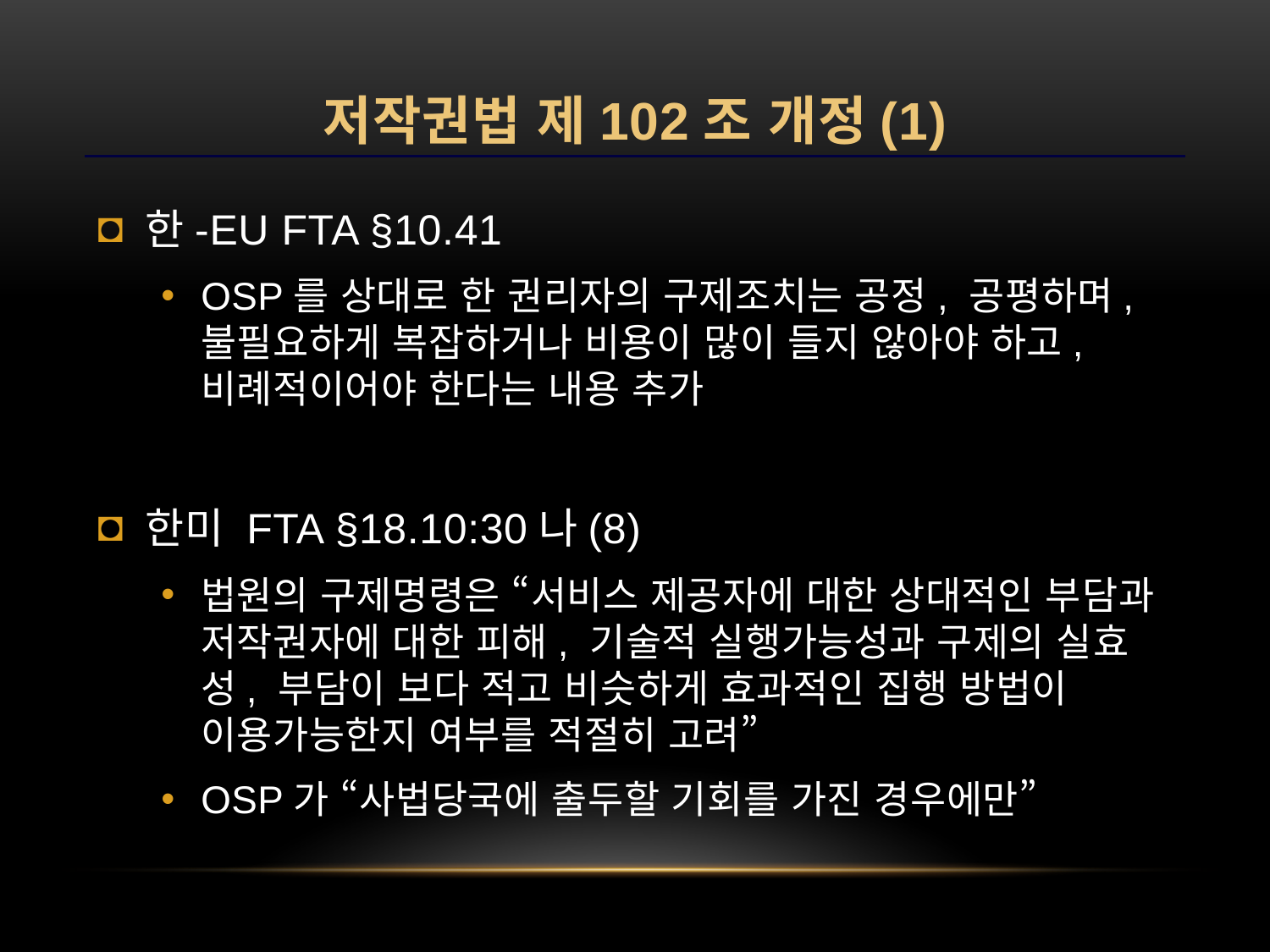

# 저작권법 제102조 개정(1)
한-EU FTA §10.41
OSP를 상대로 한 권리자의 구제조치는 공정, 공평하며, 불필요하게 복잡하거나 비용이 많이 들지 않아야 하고, 비례적이어야 한다는 내용 추가

한미 FTA §18.10:30나(8)
법원의 구제명령은 “서비스 제공자에 대한 상대적인 부담과 저작권자에 대한 피해, 기술적 실행가능성과 구제의 실효성, 부담이 보다 적고 비슷하게 효과적인 집행 방법이 이용가능한지 여부를 적절히 고려”
OSP가 “사법당국에 출두할 기회를 가진 경우에만”